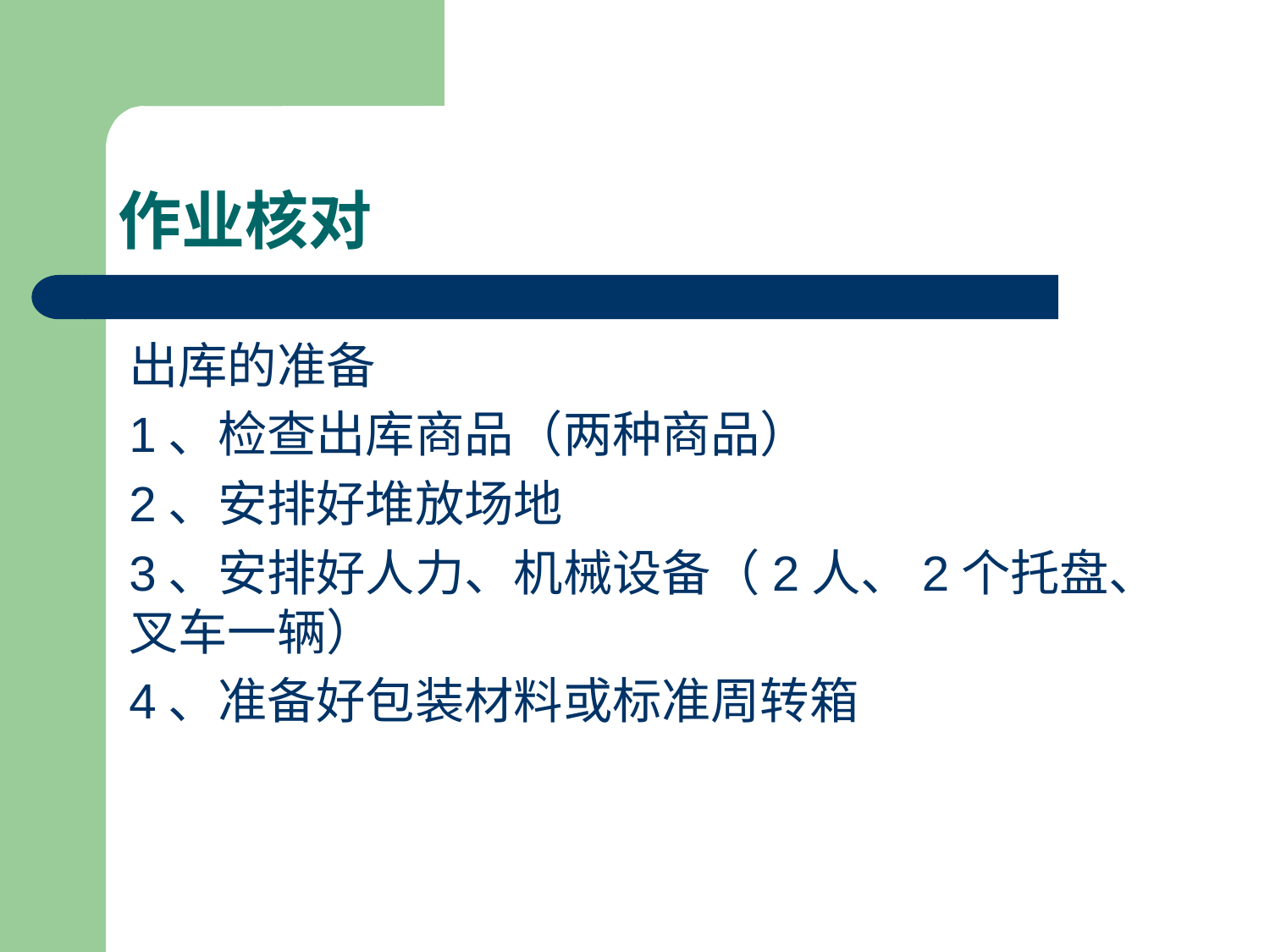

# 作业核对
出库的准备
1、检查出库商品（两种商品）
2、安排好堆放场地
3、安排好人力、机械设备（2人、2个托盘、叉车一辆）
4、准备好包装材料或标准周转箱